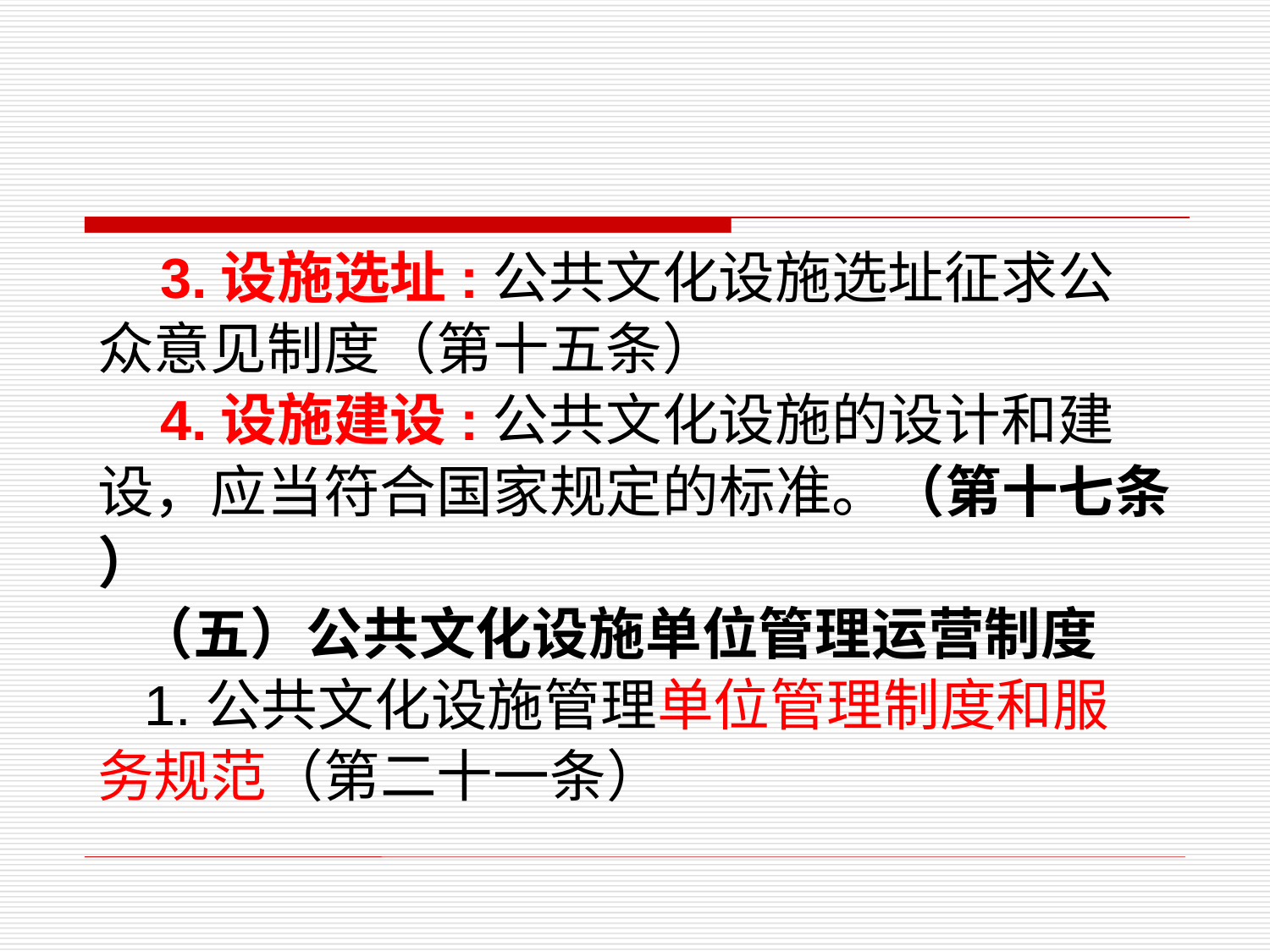

3.设施选址:公共文化设施选址征求公
众意见制度（第十五条）
    4.设施建设:公共文化设施的设计和建
设，应当符合国家规定的标准。（第十七条
）
  （五）公共文化设施单位管理运营制度
   1.公共文化设施管理单位管理制度和服
务规范（第二十一条）